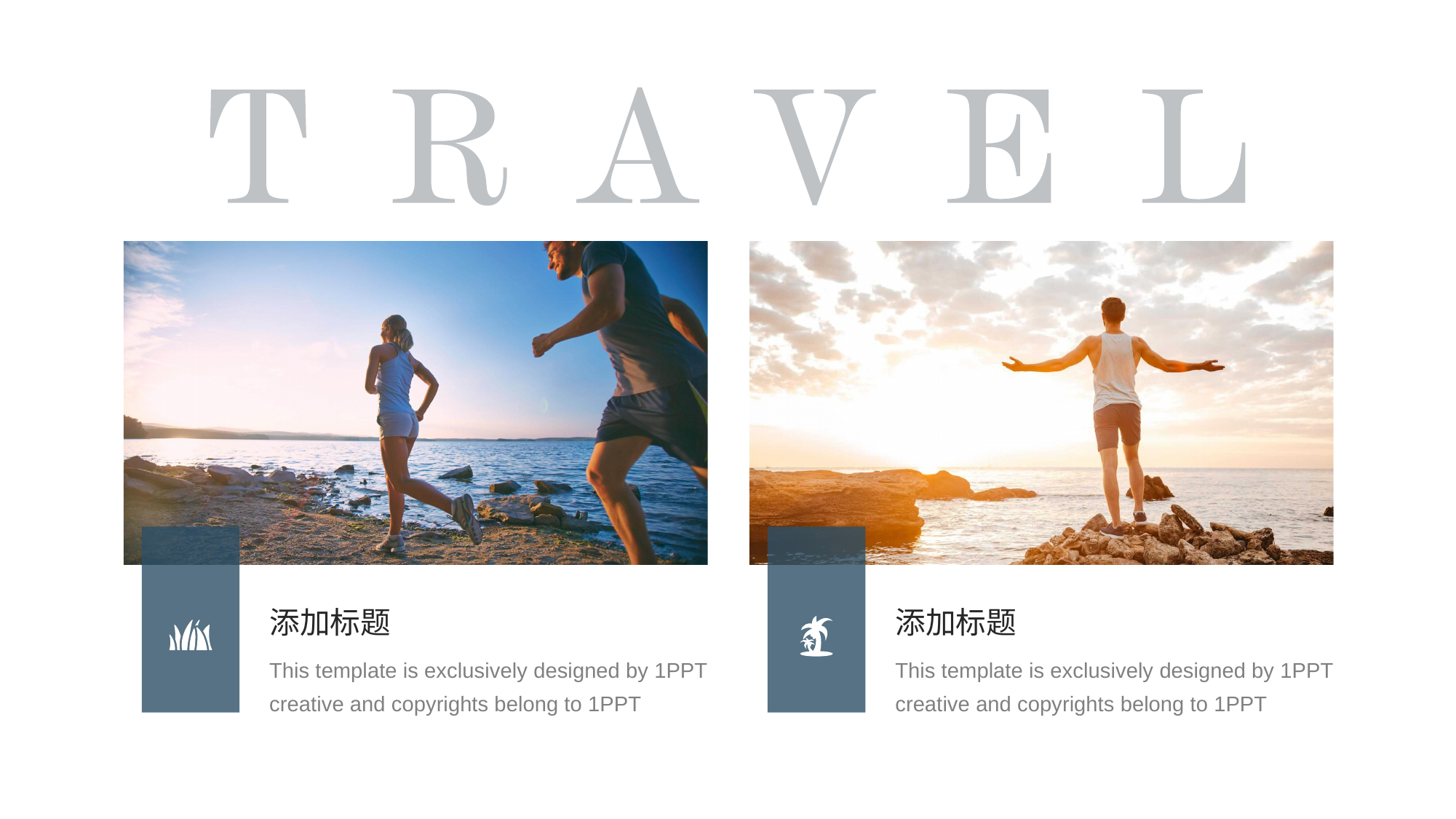

添加标题
This template is exclusively designed by 1PPT creative and copyrights belong to 1PPT
添加标题
This template is exclusively designed by 1PPT creative and copyrights belong to 1PPT
行业PPT模板http://www.1ppt.com/hangye/